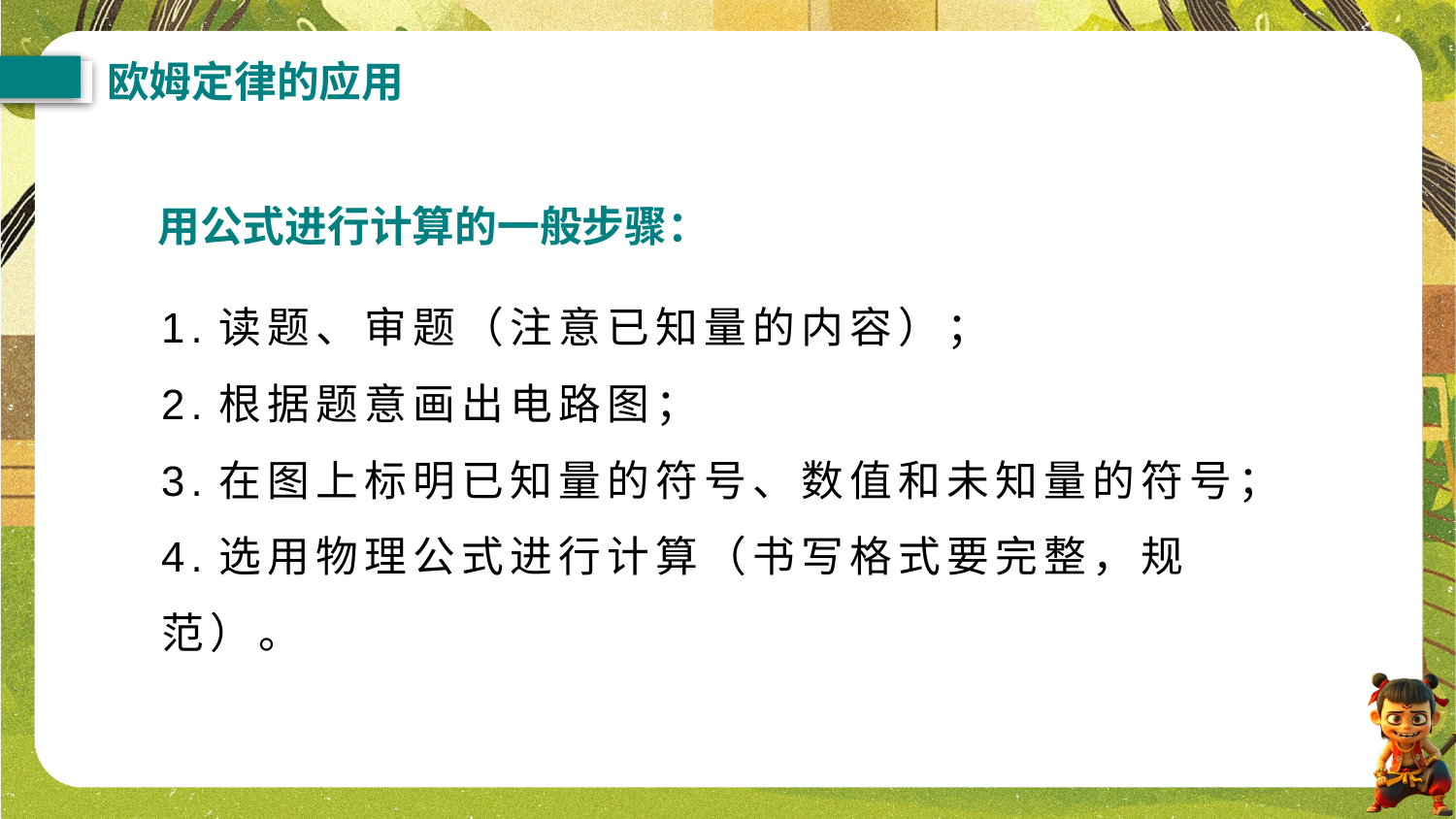

欧姆定律的应用

用公式进行计算的一般步骤：
1.读题、审题（注意已知量的内容）；
2.根据题意画出电路图；
3.在图上标明已知量的符号、数值和未知量的符号；
4.选用物理公式进行计算（书写格式要完整，规范）。